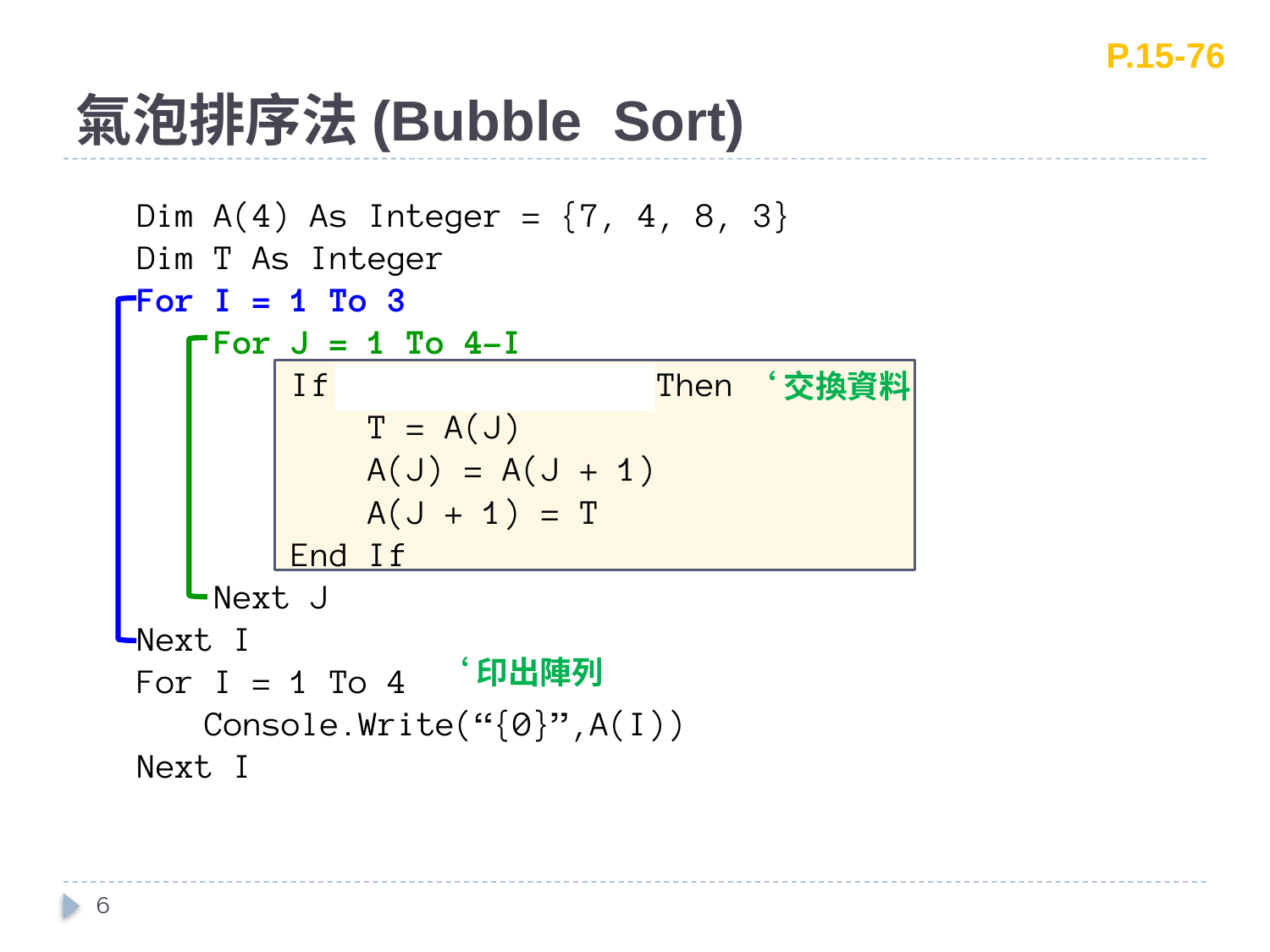

# 氣泡排序法(Bubble  Sort)
P.15-76
Dim A(4) As Integer = {7, 4, 8, 3}
Dim T As Integer
For I = 1 To 3
    For J = 1 To 4-I
        If A(J) > A(J + 1) Then
            T = A(J)
            A(J) = A(J + 1)
            A(J + 1) = T
        End If
    Next J
Next I
For I = 1 To 4
  　Console.Write(“{0}”,A(I))
Next I

‘交換資料

‘印出陣列
6